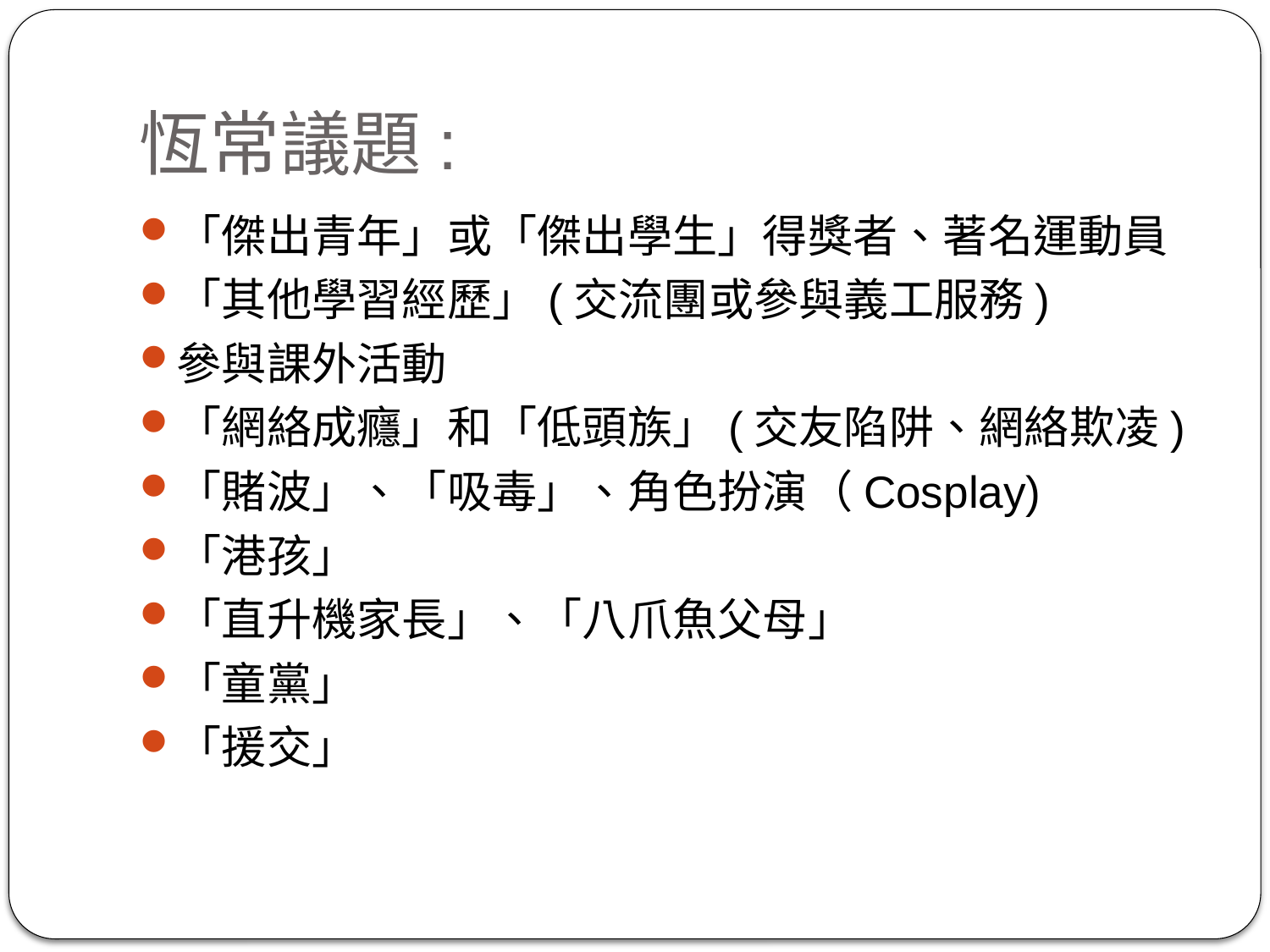

# 恆常議題:
「傑出青年」或「傑出學生」得獎者、著名運動員
「其他學習經歷」(交流團或參與義工服務)
參與課外活動
「網絡成癮」和「低頭族」(交友陷阱、網絡欺凌)
「賭波」、「吸毒」、角色扮演（Cosplay)
「港孩」
「直升機家長」、「八爪魚父母」
「童黨」
「援交」